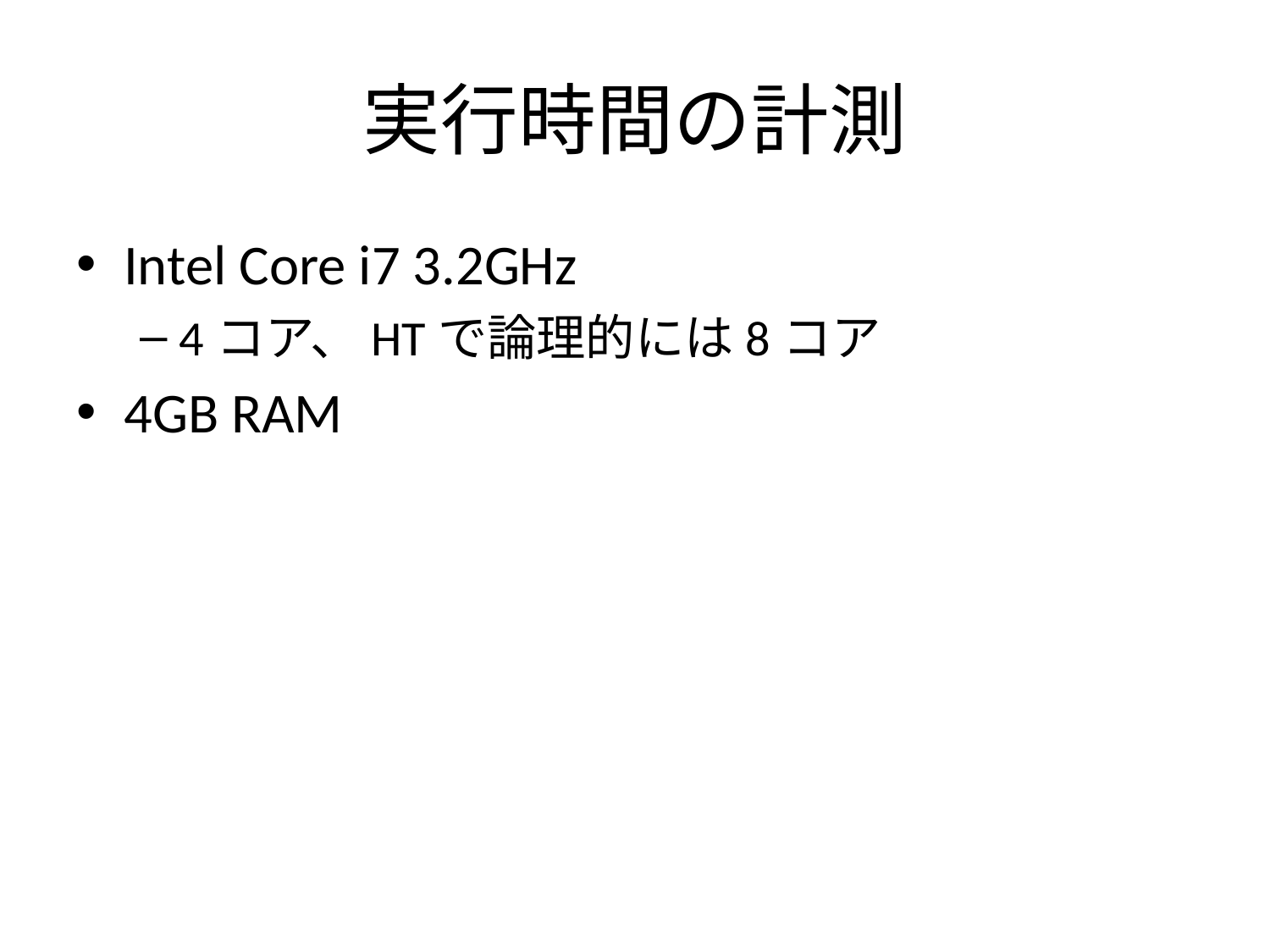

# 実行時間の計測
Intel Core i7 3.2GHz
4コア、HTで論理的には8コア
4GB RAM